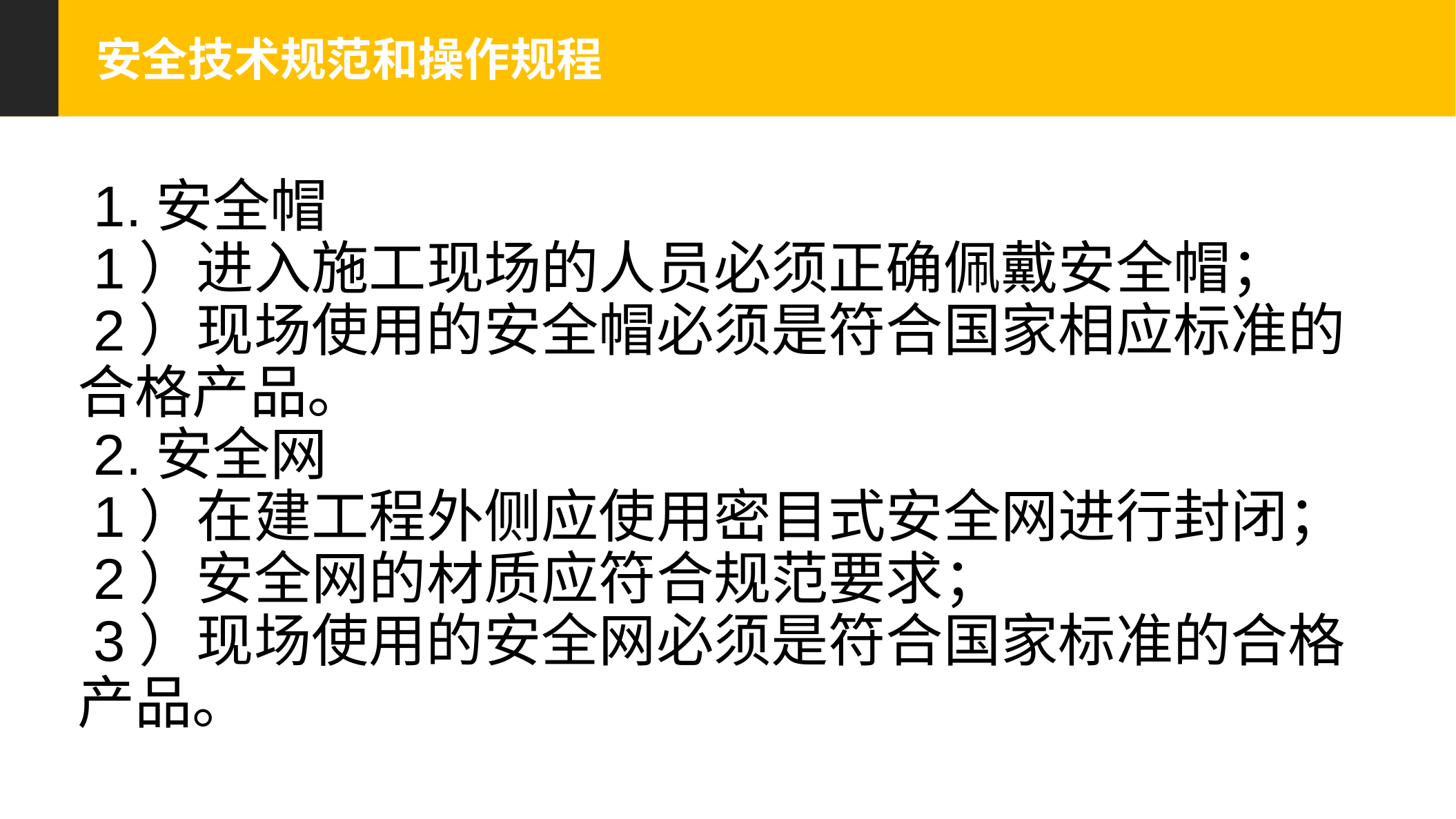

安全技术规范和操作规程
 1.安全帽
 1）进入施工现场的人员必须正确佩戴安全帽；
 2）现场使用的安全帽必须是符合国家相应标准的合格产品。
 2.安全网
 1）在建工程外侧应使用密目式安全网进行封闭；
 2）安全网的材质应符合规范要求；
 3）现场使用的安全网必须是符合国家标准的合格产品。